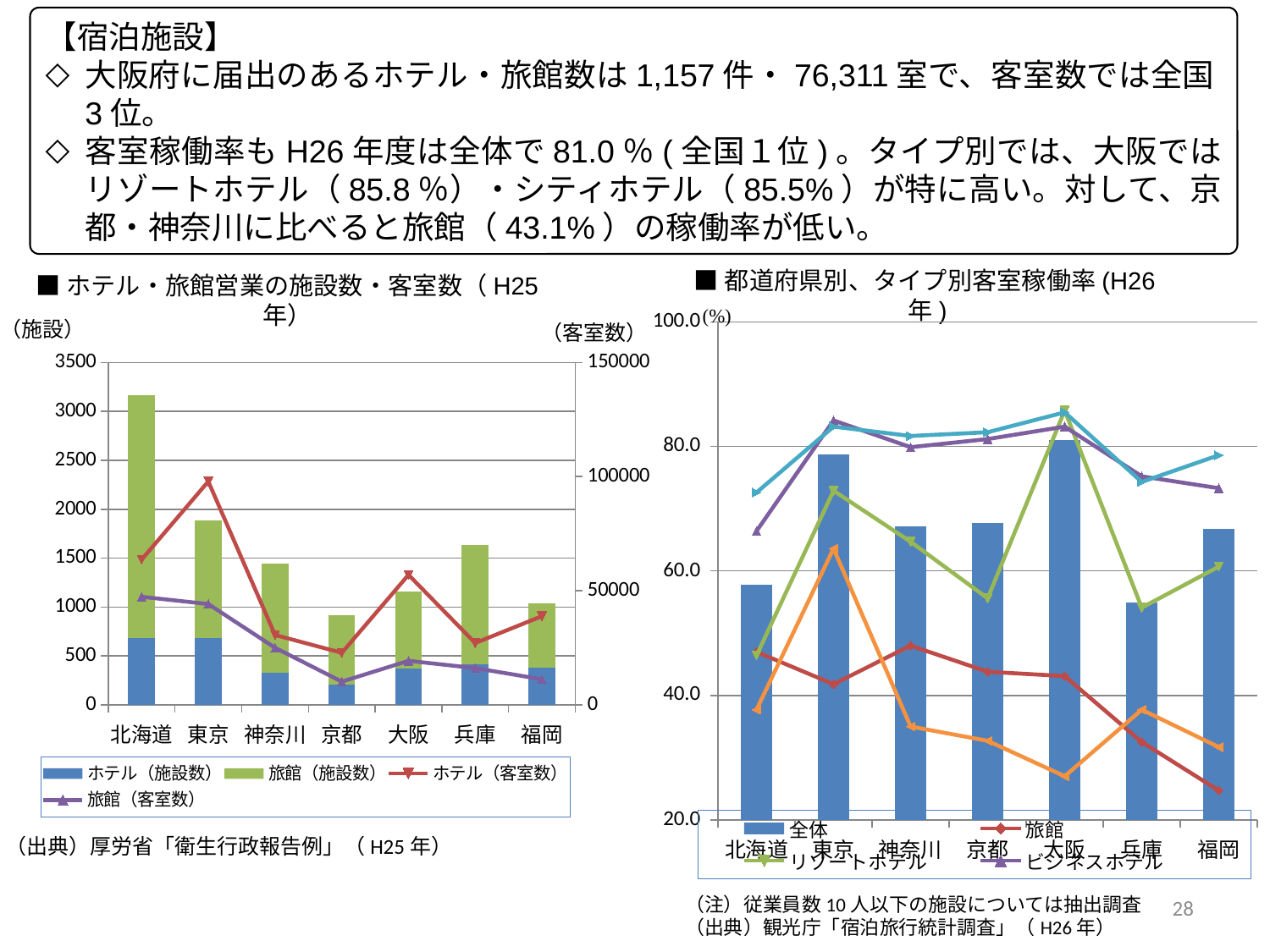

【宿泊施設】
大阪府に届出のあるホテル・旅館数は1,157件・76,311室で、客室数では全国3位。
客室稼働率もH26年度は全体で81.0％(全国１位)。タイプ別では、大阪ではリゾートホテル（85.8％）・シティホテル（85.5%）が特に高い。対して、京都・神奈川に比べると旅館（43.1%）の稼働率が低い。
■都道府県別、タイプ別客室稼働率(H26年)
■ホテル・旅館営業の施設数・客室数（H25年）

### Chart

| Category | 全体 | 旅館 | リゾートホテル | ビジネスホテル | シティホテル | 会社・団体の宿泊所 |
|---|---|---|---|---|---|---|
| 北海道 | 57.8 | 47.0 | 46.4 | 66.4 | 72.6 | 37.7 |
| 東京 | 78.8 | 41.8 | 72.9 | 84.2 | 83.2 | 63.6 |
| 神奈川 | 67.2 | 48.0 | 64.7 | 79.9 | 81.7 | 35.0 |
| 京都 | 67.7 | 43.8 | 55.6 | 81.2 | 82.3 | 32.7 |
| 大阪 | 81.0 | 43.1 | 85.8 | 83.2 | 85.5 | 27.0 |
| 兵庫 | 54.9 | 32.5 | 54.1 | 75.2 | 74.3 | 37.7 |
| 福岡 | 66.7 | 24.7 | 60.7 | 73.3 | 78.6 | 31.7 |
（施設）
（客室数）

### Chart

| Category | ホテル（施設数） | 旅館（施設数） | ホテル（客室数） | 旅館（客室数） |
|---|---|---|---|---|
| 北海道 | 681.0 | 2482.0 | 63650.0 | 47355.0 |
| 東京 | 680.0 | 1204.0 | 97879.0 | 44186.0 |
| 神奈川 | 328.0 | 1115.0 | 30631.0 | 25040.0 |
| 京都 | 207.0 | 712.0 | 22820.0 | 10208.0 |
| 大阪 | 374.0 | 783.0 | 56992.0 | 19319.0 |
| 兵庫 | 414.0 | 1223.0 | 27129.0 | 16145.0 |
| 福岡 | 384.0 | 657.0 | 38867.0 | 11234.0 |
（出典）厚労省「衛生行政報告例」（H25年）
28
（注）従業員数10人以下の施設については抽出調査
（出典）観光庁「宿泊旅行統計調査」（H26年）